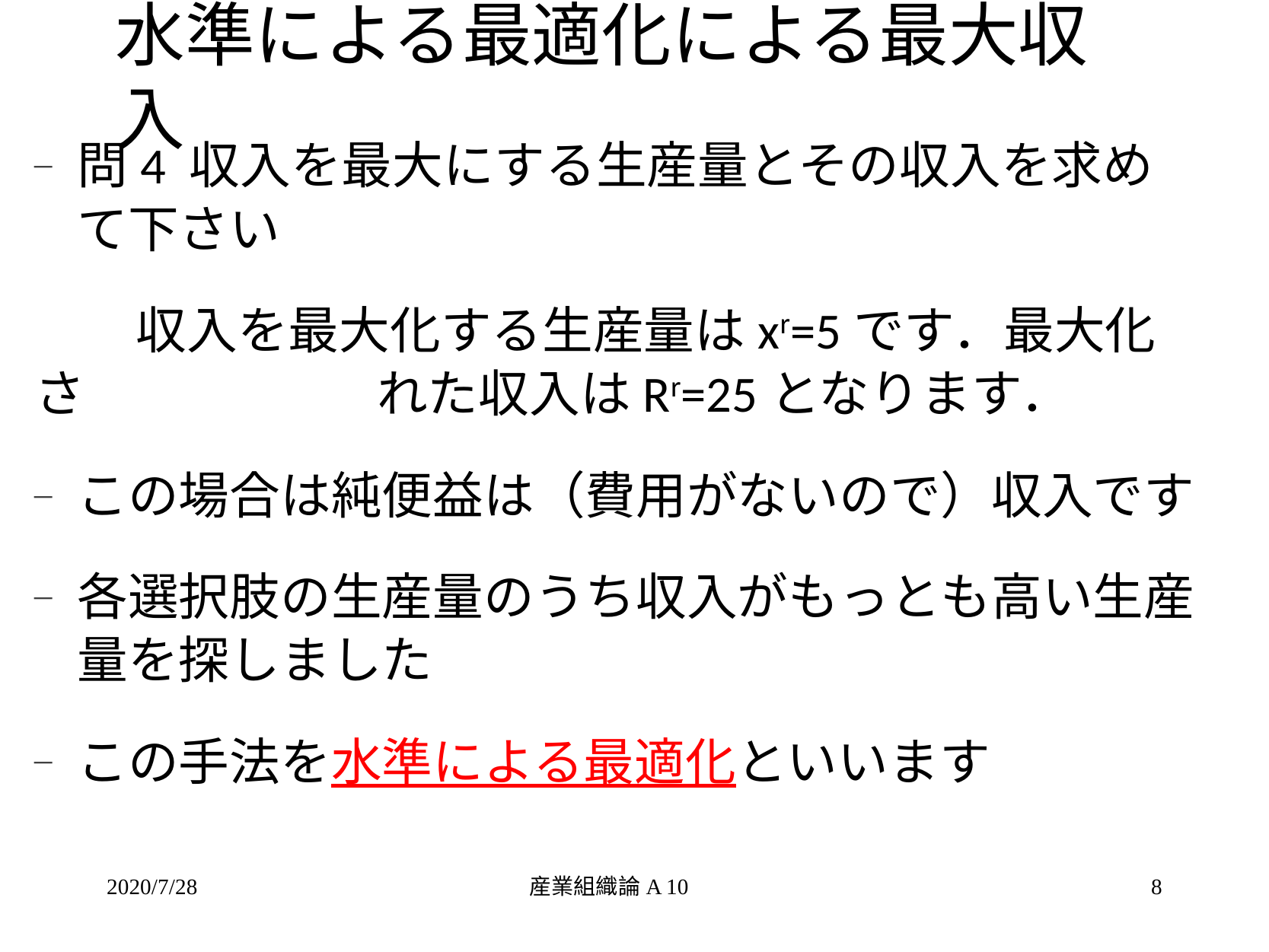

# 水準による最適化による最大収入
問4 収入を最大にする生産量とその収入を求めて下さい
　　収入を最大化する生産量はxr=5です．最大化さ 　　　　　	れた収入はRr=25となります．
この場合は純便益は（費用がないので）収入です
各選択肢の生産量のうち収入がもっとも高い生産量を探しました
この手法を水準による最適化といいます

2020/7/28
産業組織論A 10
8